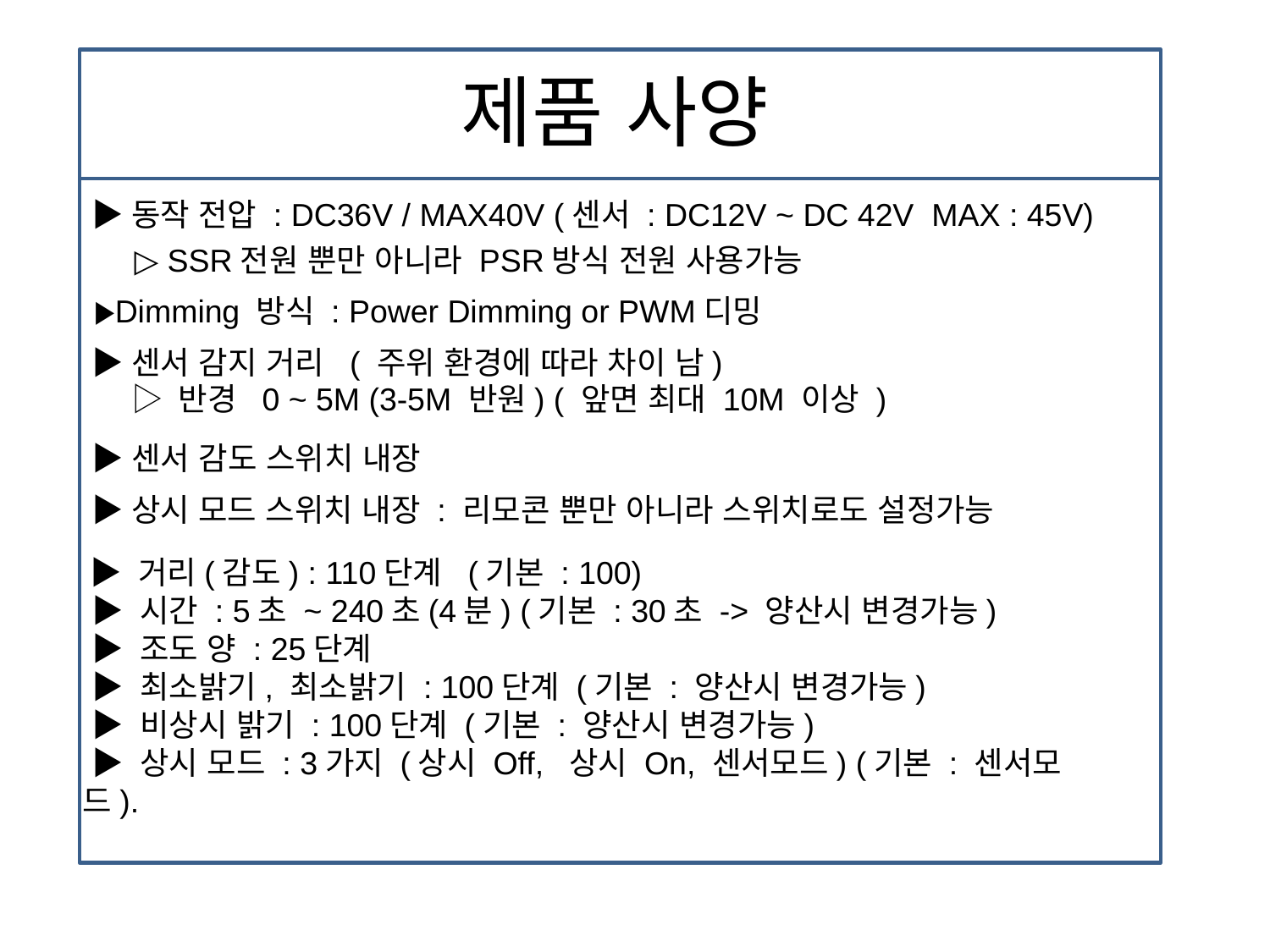

# 제품 사양

▶동작 전압 : DC36V / MAX40V (센서 : DC12V ~ DC 42V  MAX : 45V)
▷ SSR전원 뿐만 아니라 PSR방식 전원 사용가능
▶Dimming 방식 : Power Dimming or PWM디밍
▶센서 감지 거리  ( 주위 환경에 따라 차이 남)
▷ 반경  0 ~ 5M (3-5M 반원) ( 앞면 최대 10M 이상 )
▶센서 감도 스위치 내장
▶상시 모드 스위치 내장 : 리모콘 뿐만 아니라 스위치로도 설정가능
 ▶ 거리(감도) : 110단계  (기본 : 100)
 ▶ 시간 : 5초 ~ 240초(4분) (기본 : 30초 -> 양산시 변경가능)
 ▶ 조도 양 : 25단계
 ▶ 최소밝기, 최소밝기 : 100단계 (기본 : 양산시 변경가능)
 ▶ 비상시 밝기 : 100단계 (기본 : 양산시 변경가능)
 ▶ 상시 모드 : 3가지 (상시 Off,  상시 On, 센서모드) (기본 : 센서모드).